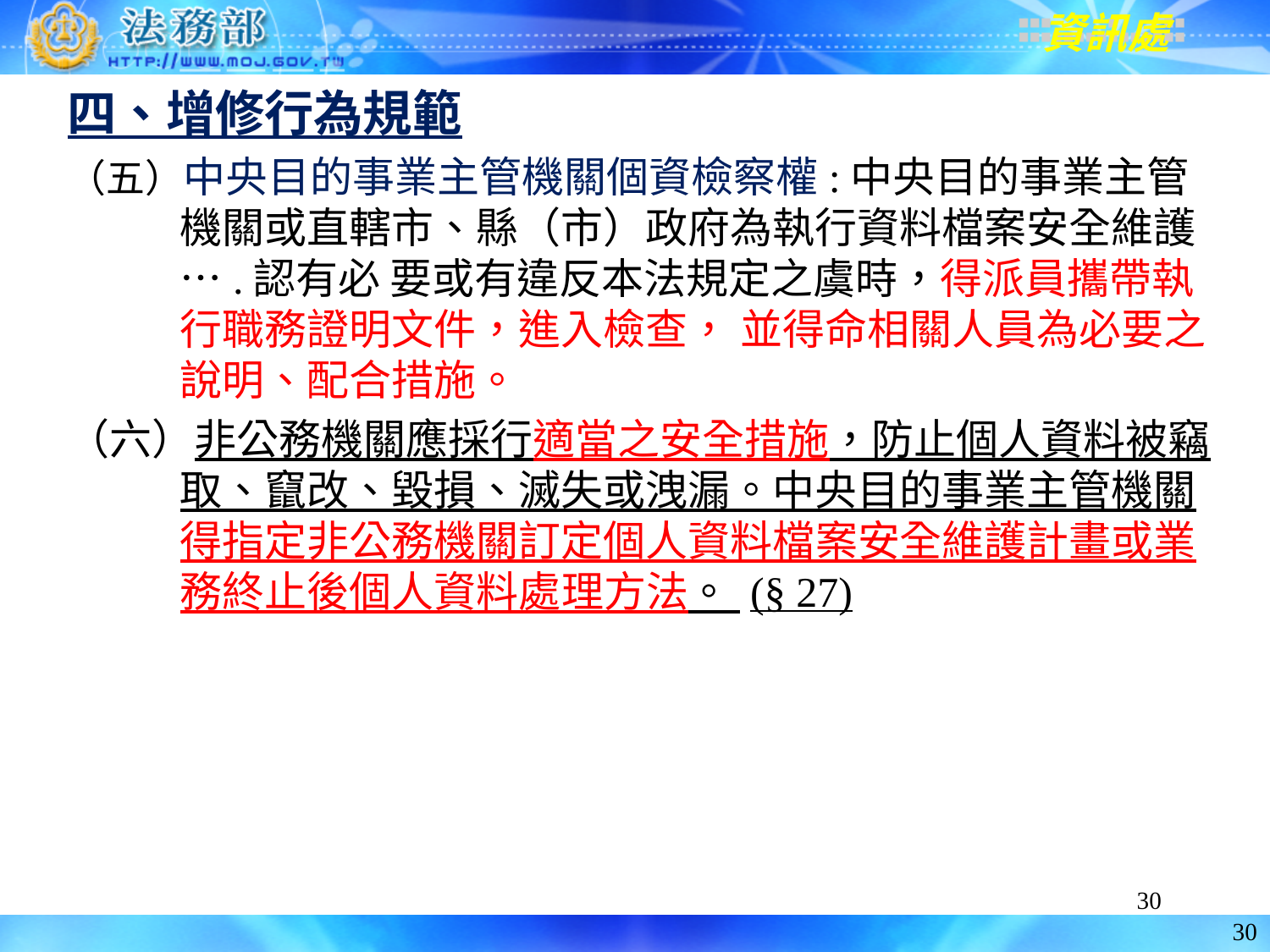

四、增修行為規範
（五）中央目的事業主管機關個資檢察權:中央目的事業主管機關或直轄市、縣（市）政府為執行資料檔案安全維護 ….認有必 要或有違反本法規定之虞時，得派員攜帶執行職務證明文件，進入檢查， 並得命相關人員為必要之說明、配合措施。
（六）非公務機關應採行適當之安全措施，防止個人資料被竊取、竄改、毀損、滅失或洩漏。中央目的事業主管機關得指定非公務機關訂定個人資料檔案安全維護計畫或業務終止後個人資料處理方法。 (§ 27)

30